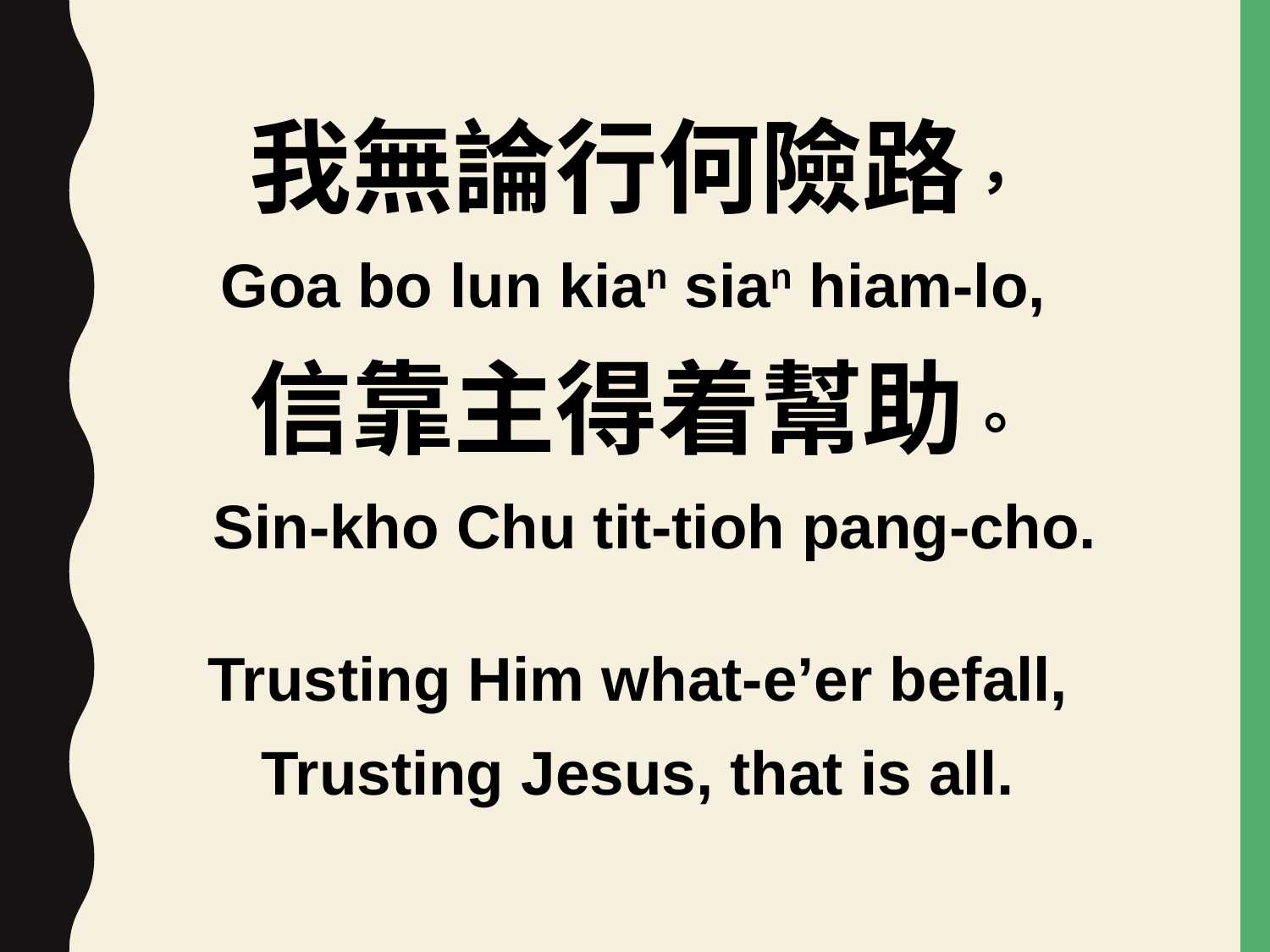

我無論行何險路，
Goa bo lun kian sian hiam-lo,
信靠主得着幫助。
  Sin-kho Chu tit-tioh pang-cho.

Trusting Him what-e’er befall,
Trusting Jesus, that is all.